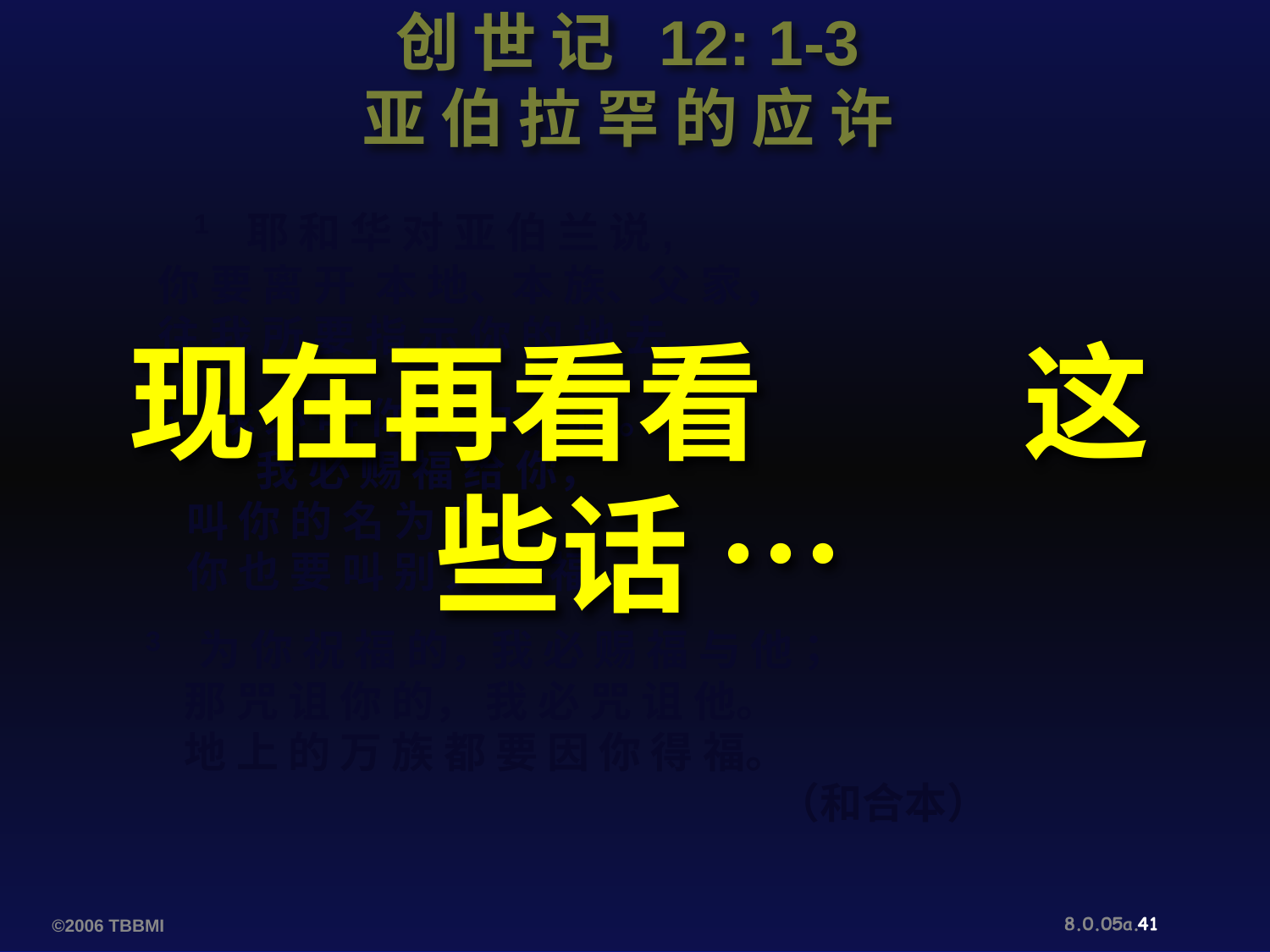

创 世 记  12: 1-3
亚 伯 拉 罕 的 应 许

	 1  耶 和 华 对 亚 伯 兰 说,
          你 要 离 开  本 地、本 族、父 家，
          往 我 所 要 指 示 你 的 地 去。
现在再看看         这些话 …
     2  我 必 叫 你 成 为 大 国。
     	 我 必 赐 福 给 你，
       叫 你 的 名 为 大，
       你 也 要 叫 别 人 得 福。
     3  为 你 祝 福 的，我 必 赐 福 与 他；
       那 咒 诅 你 的， 我 必 咒 诅 他。
       地 上 的 万 族 都 要 因 你 得 福。
				                （和合本）
41